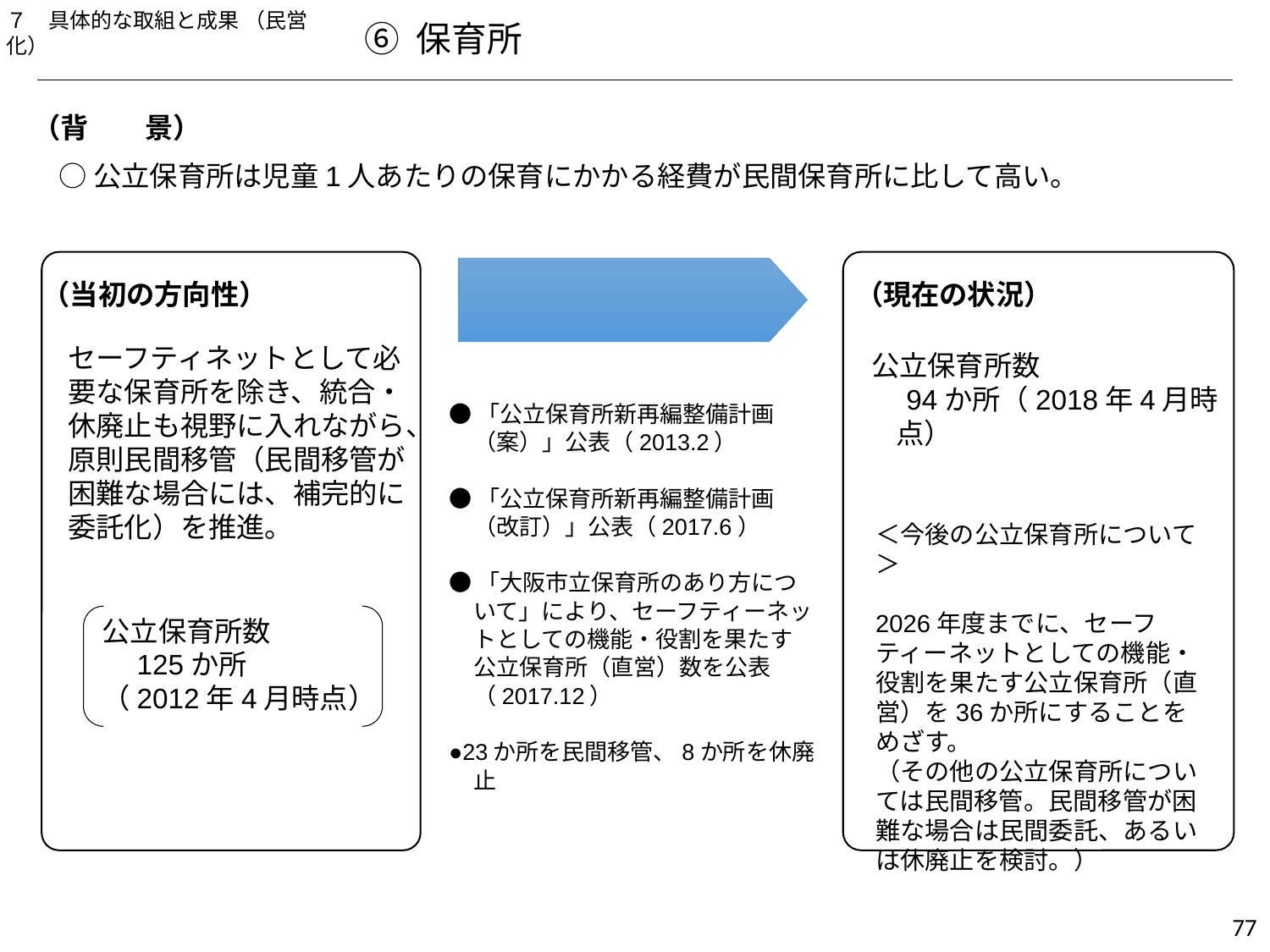

７　具体的な取組と成果 （民営化）
⑥ 保育所
（背　　景）
○公立保育所は児童1人あたりの保育にかかる経費が民間保育所に比して高い。

（現在の状況）
（当初の方向性）
セーフティネットとして必要な保育所を除き、統合・休廃止も視野に入れながら、原則民間移管（民間移管が困難な場合には、補完的に委託化）を推進。
公立保育所数
　94か所（2018年4月時点）
●「公立保育所新再編整備計画（案）」公表（2013.2）

●「公立保育所新再編整備計画（改訂）」公表（2017.6）

●「大阪市立保育所のあり方について」により、セーフティーネットとしての機能・役割を果たす公立保育所（直営）数を公表（2017.12）

●23か所を民間移管、8か所を休廃止

＜今後の公立保育所について＞

2026年度までに、セーフティーネットとしての機能・役割を果たす公立保育所（直営）を36か所にすることをめざす。
（その他の公立保育所については民間移管。民間移管が困難な場合は民間委託、あるいは休廃止を検討。）

公立保育所数
　125か所
（2012年4月時点）
77